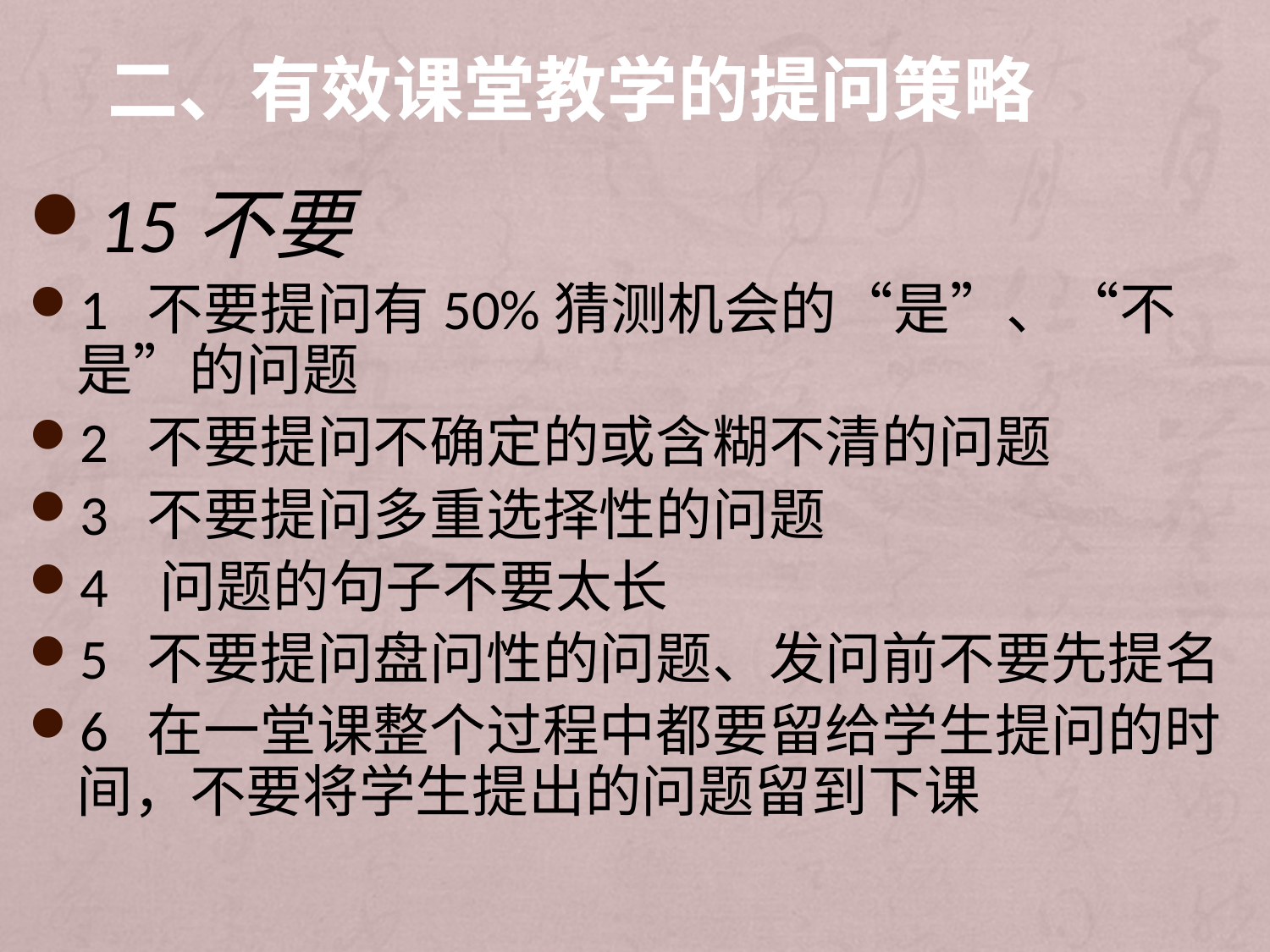

二、有效课堂教学的提问策略
15不要
1  不要提问有50%猜测机会的“是”、“不是”的问题
2  不要提问不确定的或含糊不清的问题
3  不要提问多重选择性的问题
4   问题的句子不要太长
5  不要提问盘问性的问题、发问前不要先提名
6  在一堂课整个过程中都要留给学生提问的时间，不要将学生提出的问题留到下课